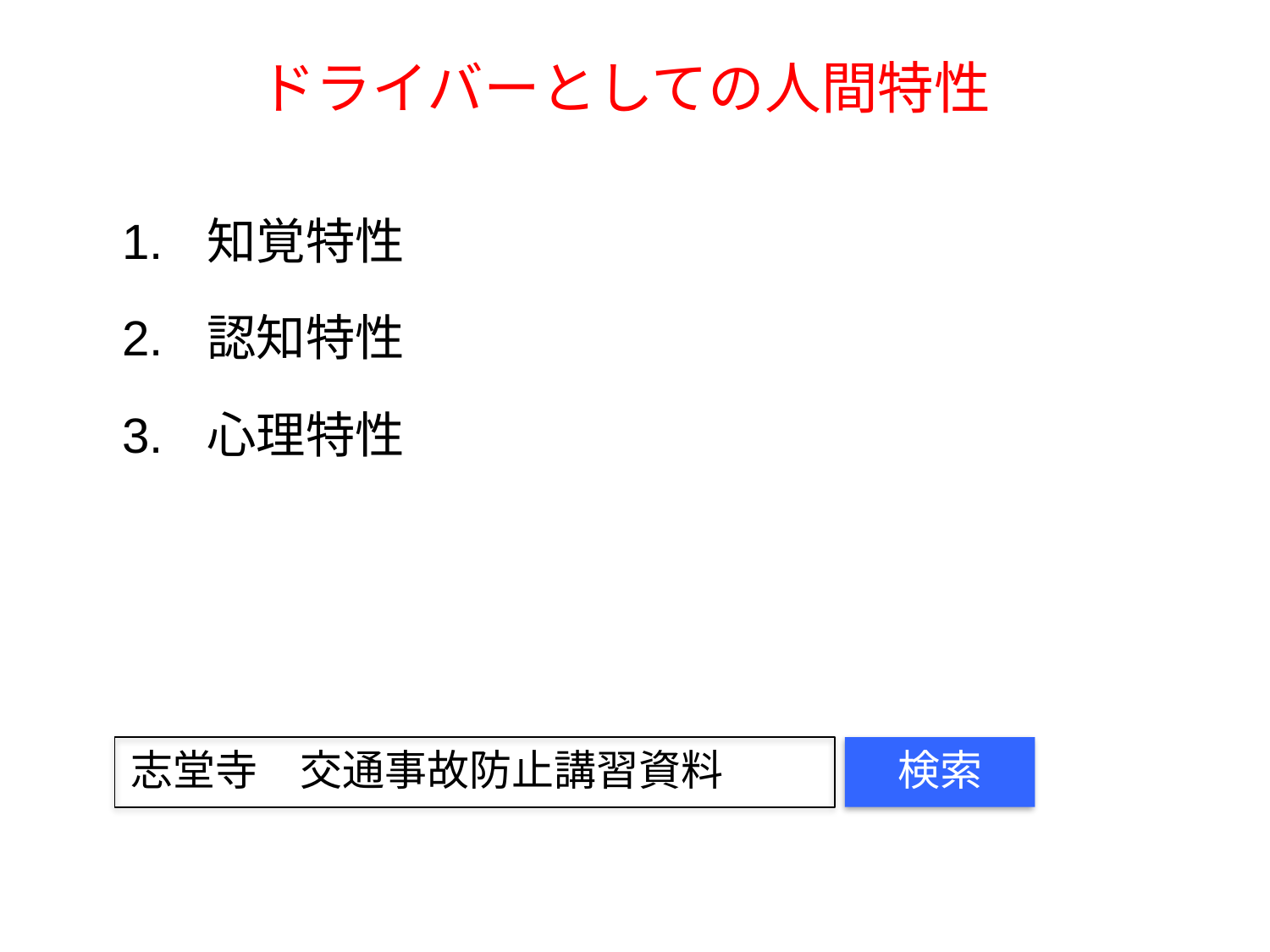

# ドライバーとしての人間特性
知覚特性
認知特性
心理特性

志堂寺　交通事故防止講習資料

検索